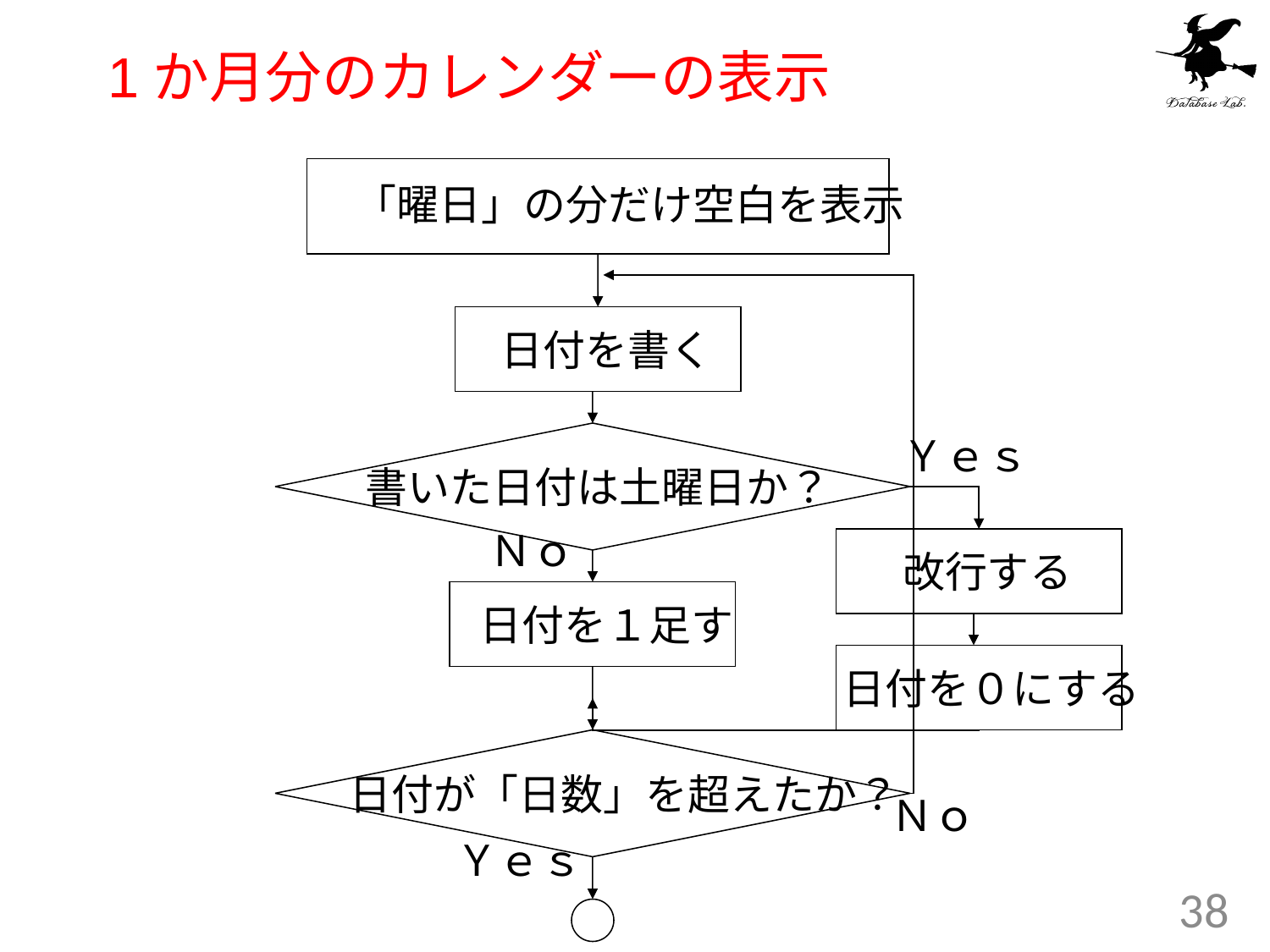

# 1か月分のカレンダーの表示

「曜日」の分だけ空白を表示

日付を書く

Ｙｅｓ
書いた日付は土曜日か？
Ｎｏ

改行する

日付を１足す

日付を０にする

日付が「日数」を超えたか？
Ｎｏ
Ｙｅｓ
38